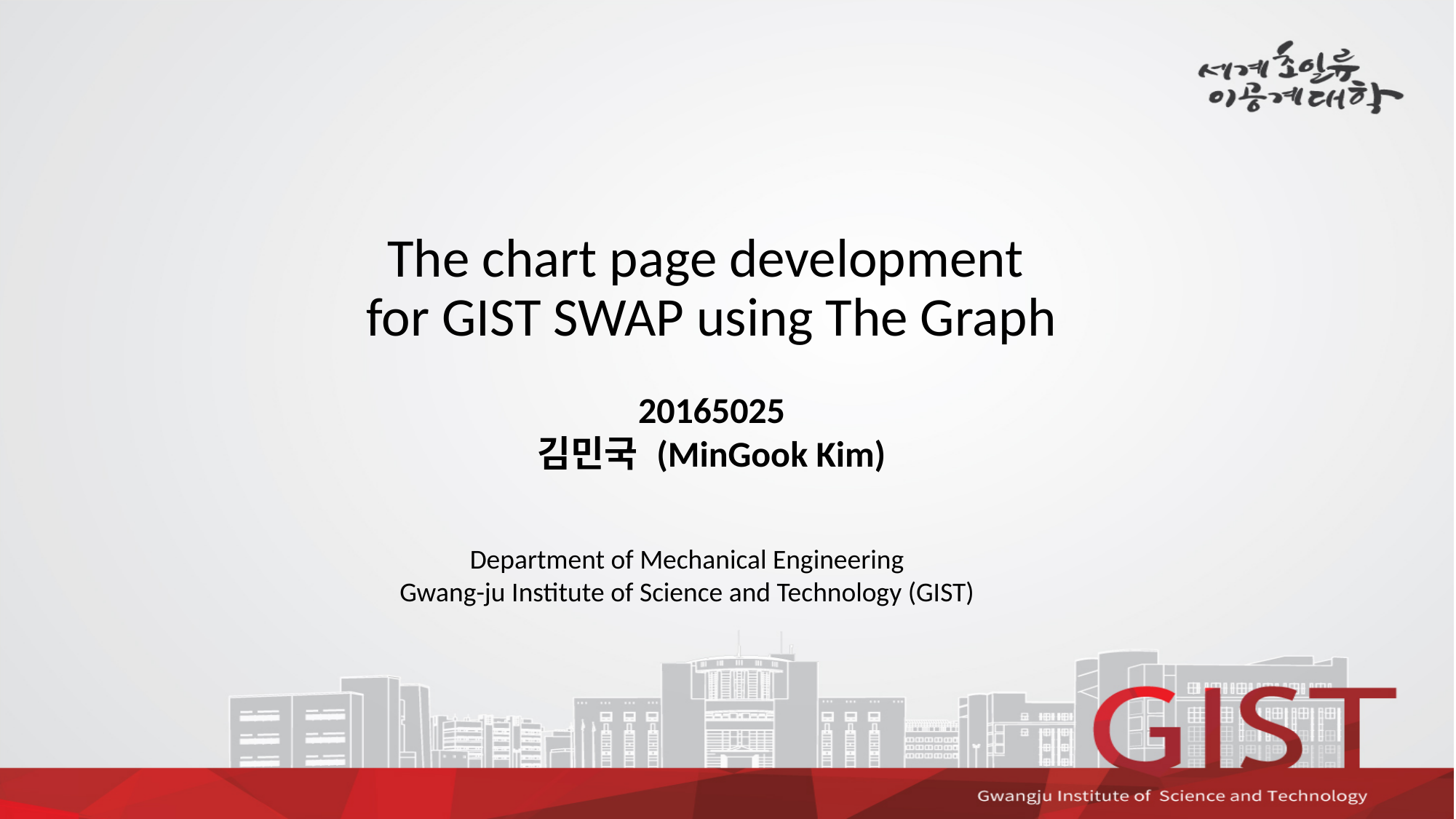

# The chart page development for GIST SWAP using The Graph
20165025
김민국 (MinGook Kim)
Department of Mechanical Engineering
Gwang-ju Institute of Science and Technology (GIST)

1